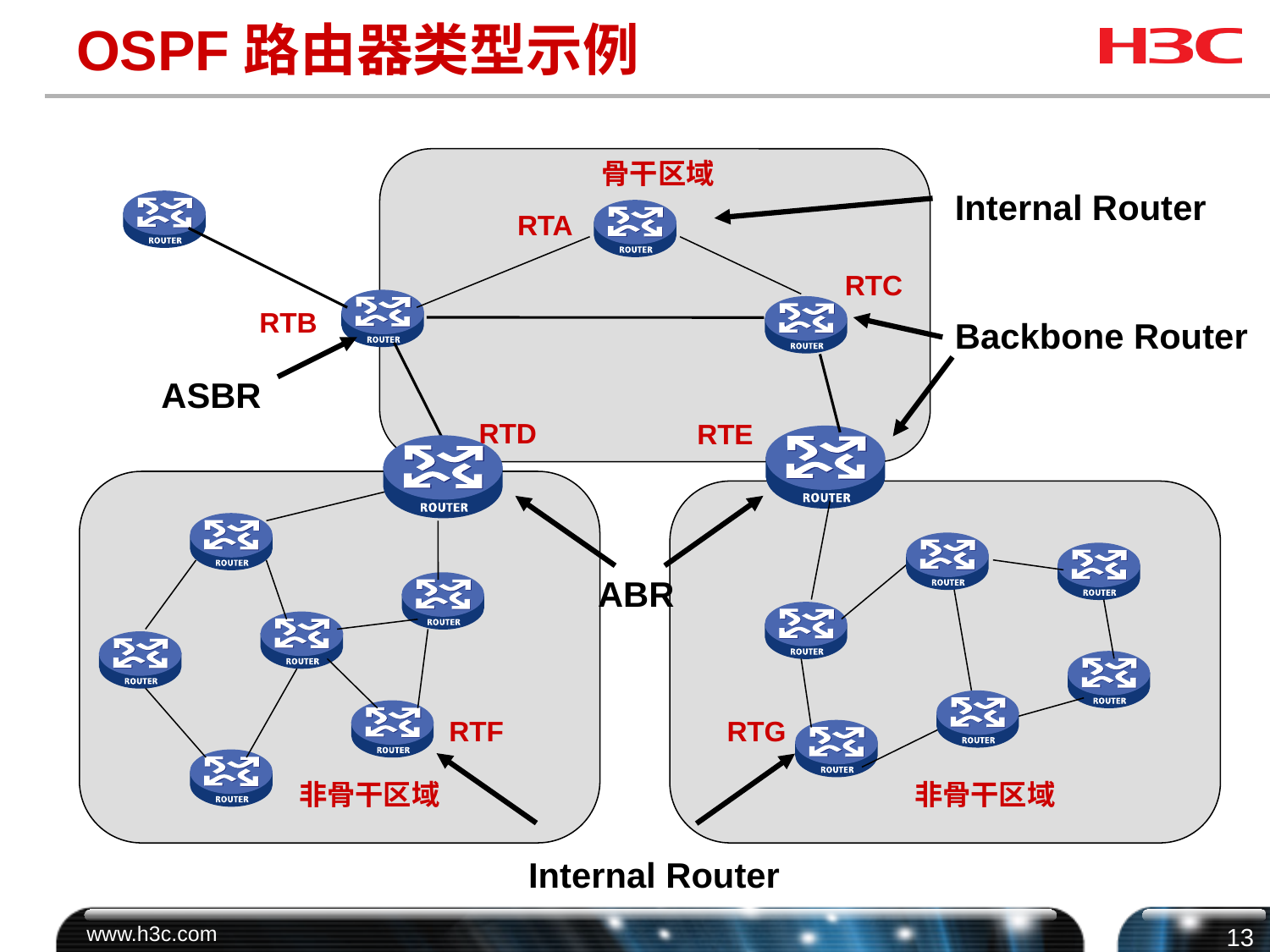

# OSPF路由器类型示例
骨干区域

Internal Router

RTA

RTC

RTB
Backbone Router

ASBR
RTD
RTE

ABR

RTF
RTG

非骨干区域
非骨干区域
Internal Router